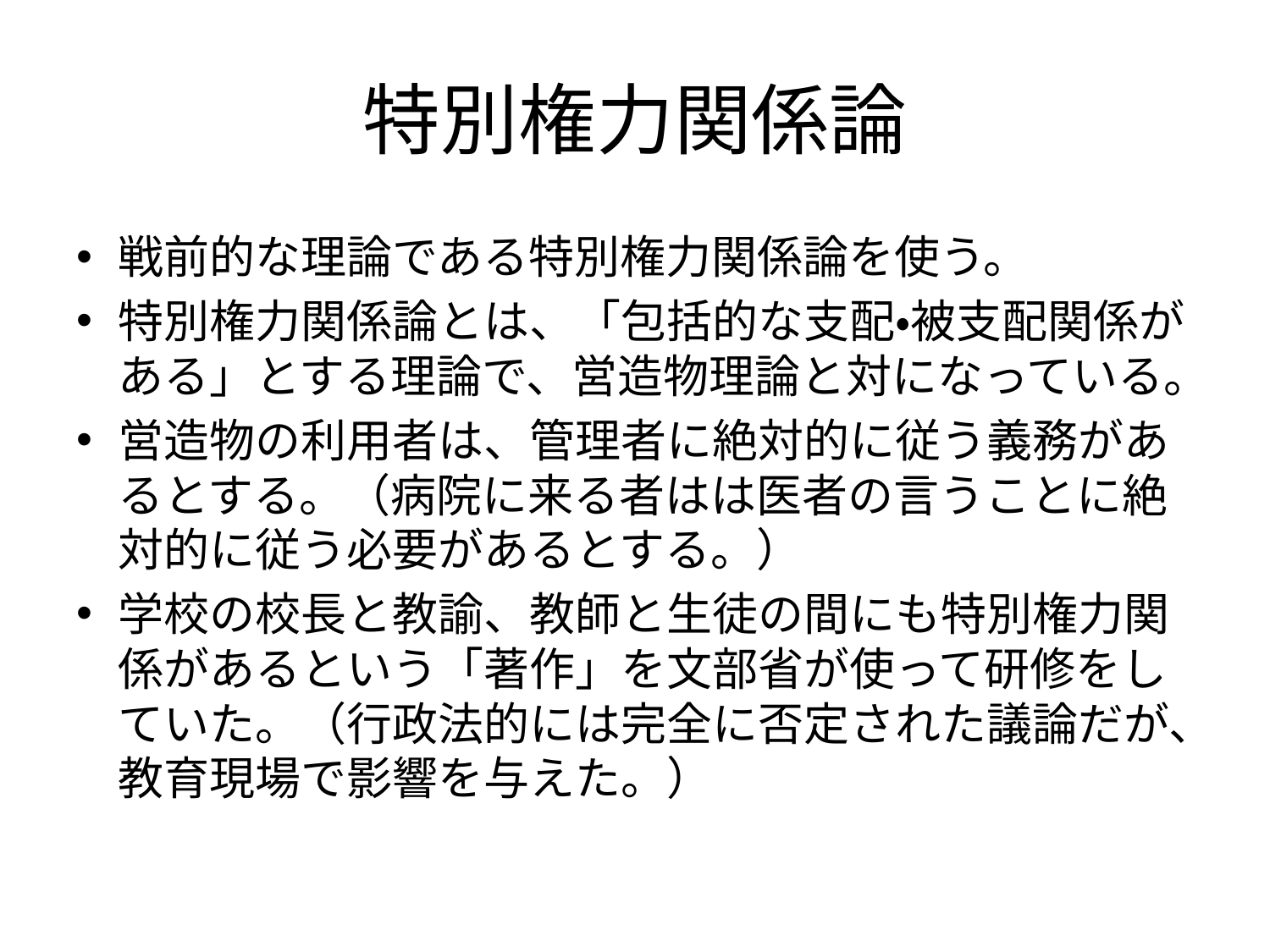

# 特別権力関係論
戦前的な理論である特別権力関係論を使う。
特別権力関係論とは、「包括的な支配・被支配関係がある」とする理論で、営造物理論と対になっている。
営造物の利用者は、管理者に絶対的に従う義務があるとする。（病院に来る者はは医者の言うことに絶対的に従う必要があるとする。）
学校の校長と教諭、教師と生徒の間にも特別権力関係があるという「著作」を文部省が使って研修をしていた。（行政法的には完全に否定された議論だが、教育現場で影響を与えた。）